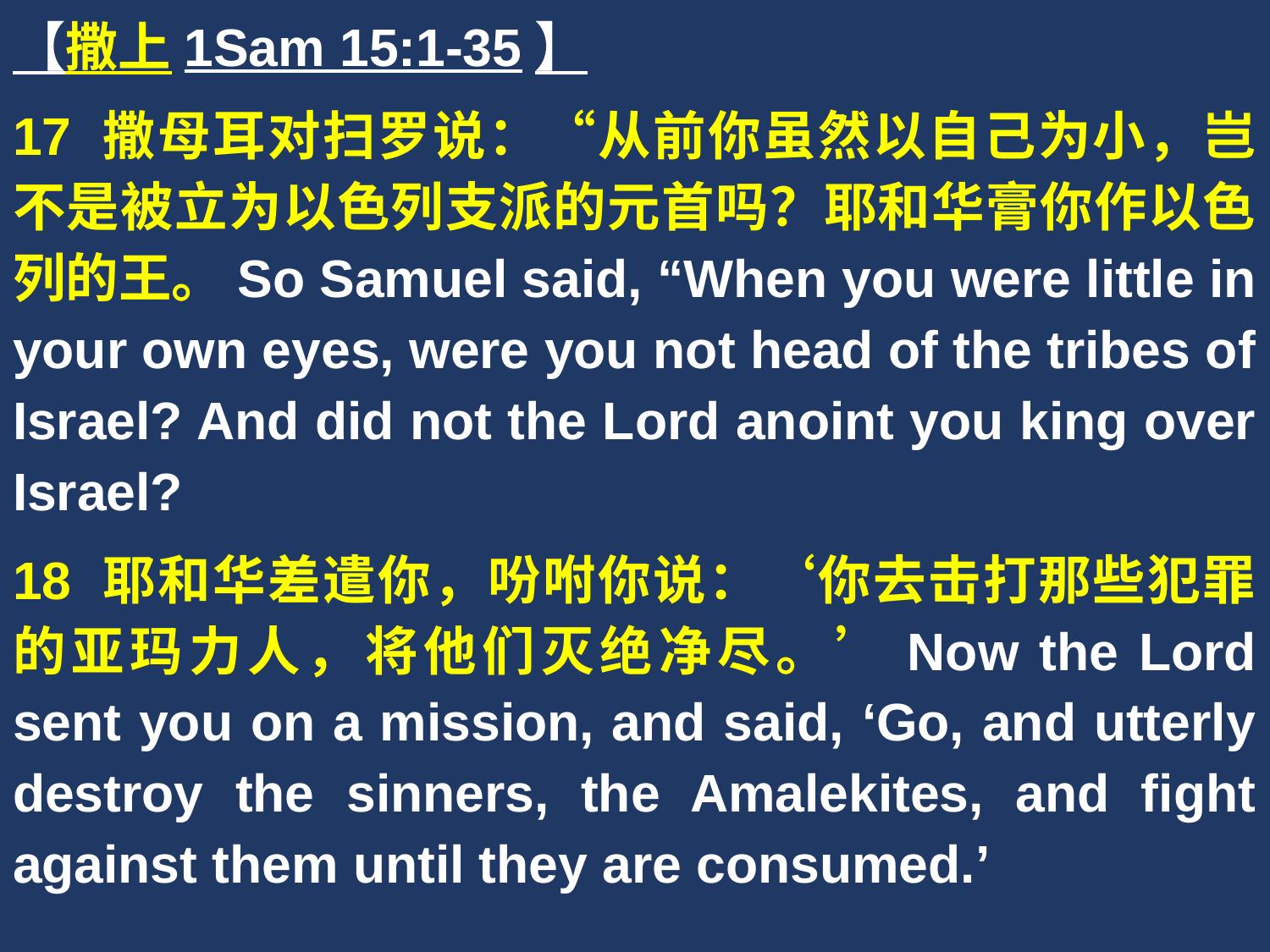

【撒上1Sam 15:1-35】
17 撒母耳对扫罗说：“从前你虽然以自己为小，岂不是被立为以色列支派的元首吗？耶和华膏你作以色列的王。So Samuel said, “When you were little in your own eyes, were you not head of the tribes of Israel? And did not the Lord anoint you king over Israel?
18 耶和华差遣你，吩咐你说：‘你去击打那些犯罪的亚玛力人，将他们灭绝净尽。’Now the Lord sent you on a mission, and said, ‘Go, and utterly destroy the sinners, the Amalekites, and fight against them until they are consumed.’